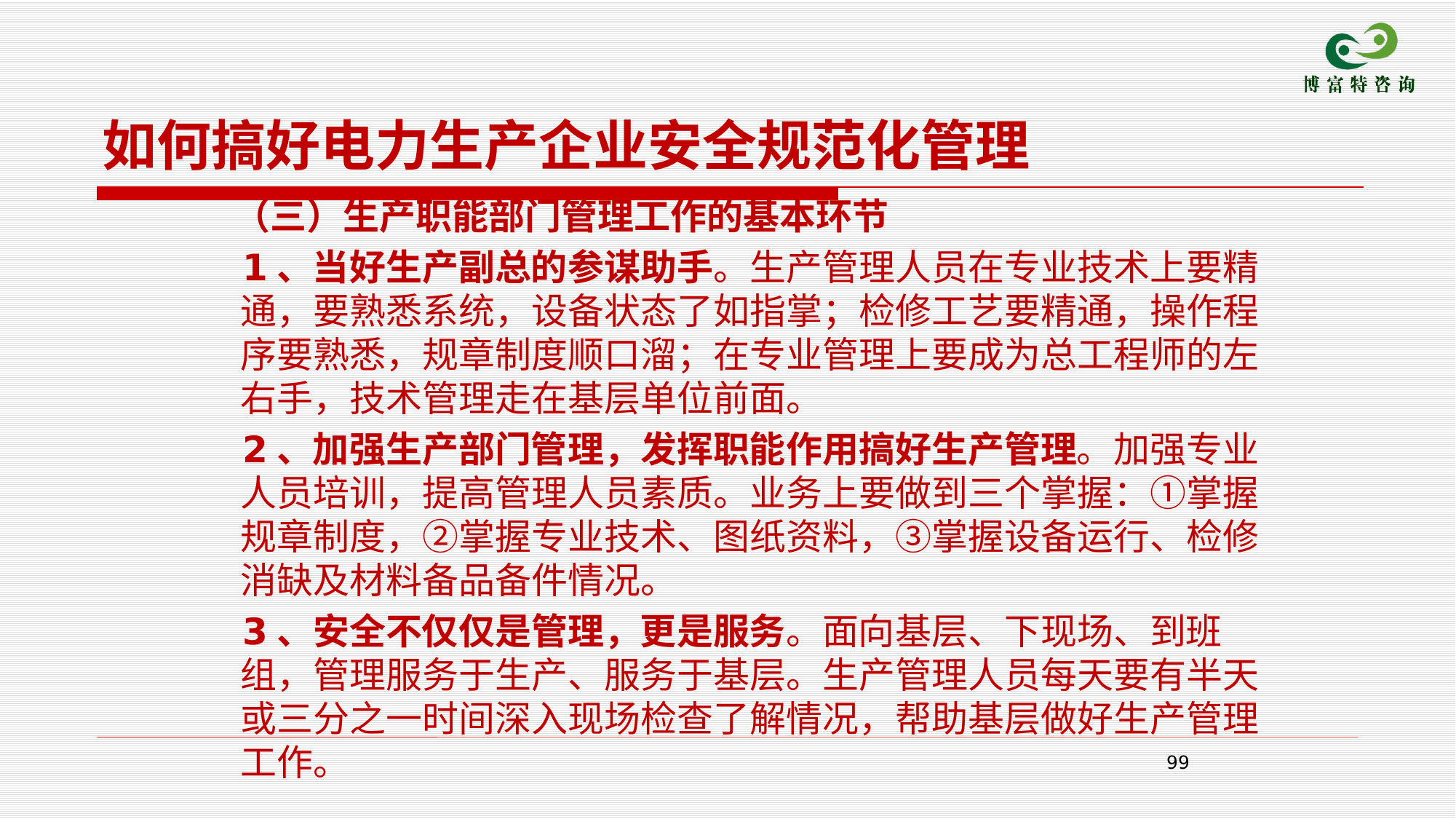

如何搞好电力生产企业安全规范化管理
     （三）生产职能部门管理工作的基本环节
     1、当好生产副总的参谋助手。生产管理人员在专业技术上要精通，要熟悉系统，设备状态了如指掌；检修工艺要精通，操作程序要熟悉，规章制度顺口溜；在专业管理上要成为总工程师的左右手，技术管理走在基层单位前面。
     2、加强生产部门管理，发挥职能作用搞好生产管理。加强专业人员培训，提高管理人员素质。业务上要做到三个掌握：①掌握规章制度，②掌握专业技术、图纸资料，③掌握设备运行、检修消缺及材料备品备件情况。
     3、安全不仅仅是管理，更是服务。面向基层、下现场、到班组，管理服务于生产、服务于基层。生产管理人员每天要有半天或三分之一时间深入现场检查了解情况，帮助基层做好生产管理工作。

99